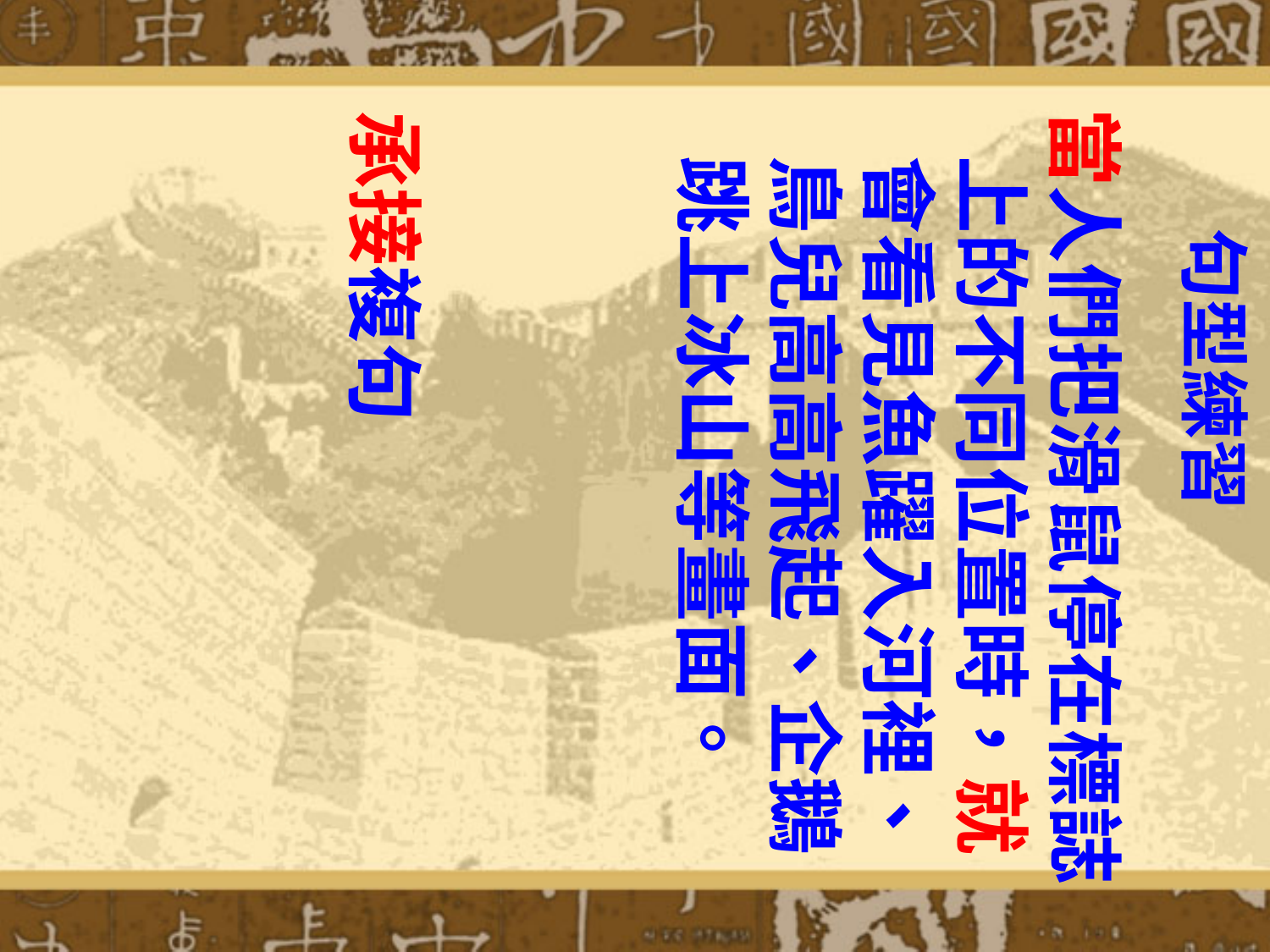

當人們把滑鼠停在標誌上的不同位置時，就會看見魚躍入河裡、鳥兒高高飛起、企鵝跳上冰山等畫面。
承接複句
句型練習